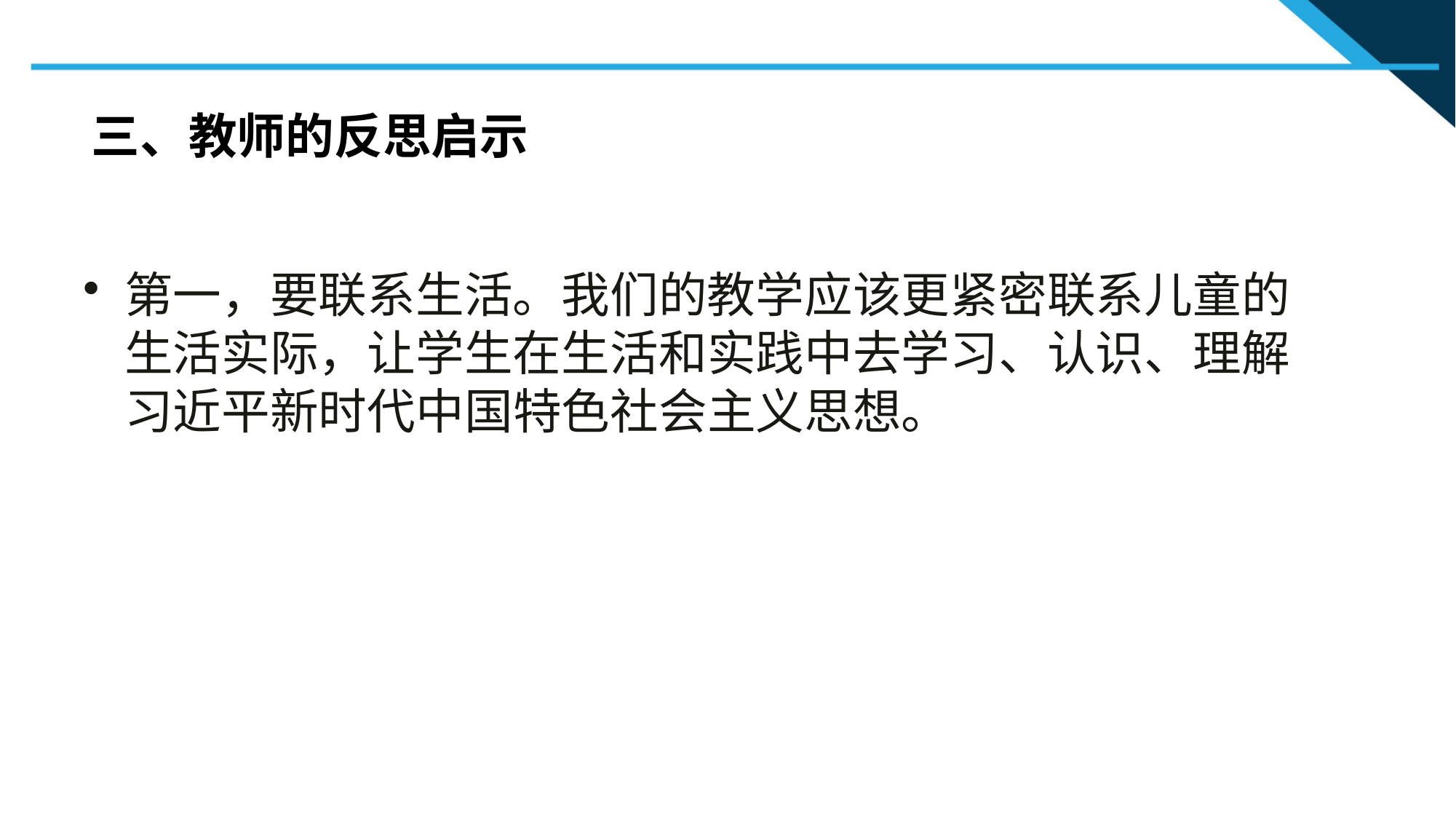

#
  三、教师的反思启示

第一，要联系生活。我们的教学应该更紧密联系儿童的生活实际，让学生在生活和实践中去学习、认识、理解习近平新时代中国特色社会主义思想。